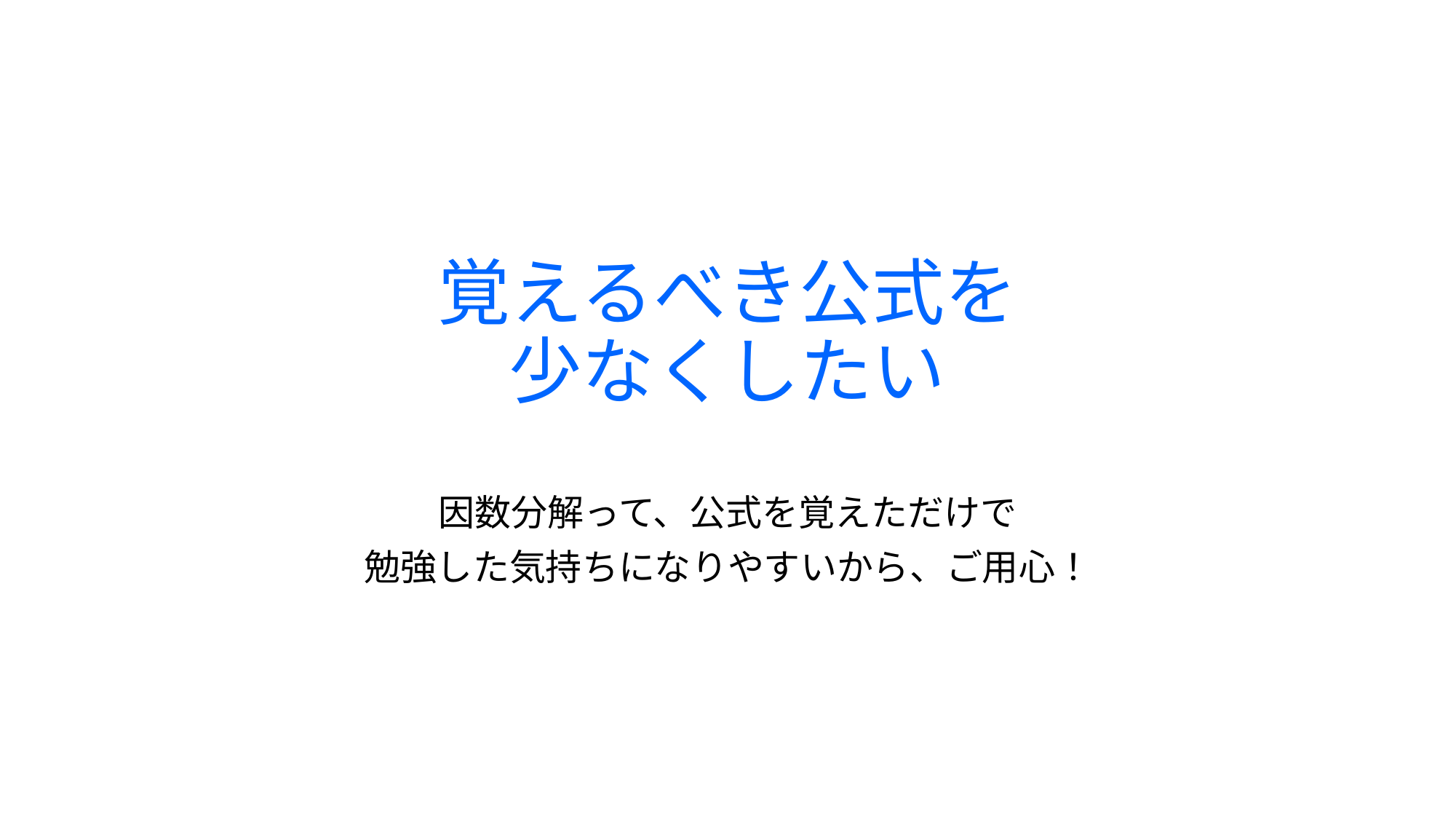

# 覚えるべき公式を 少なくしたい

因数分解って、公式を覚えただけで
勉強した気持ちになりやすいから、ご用心！